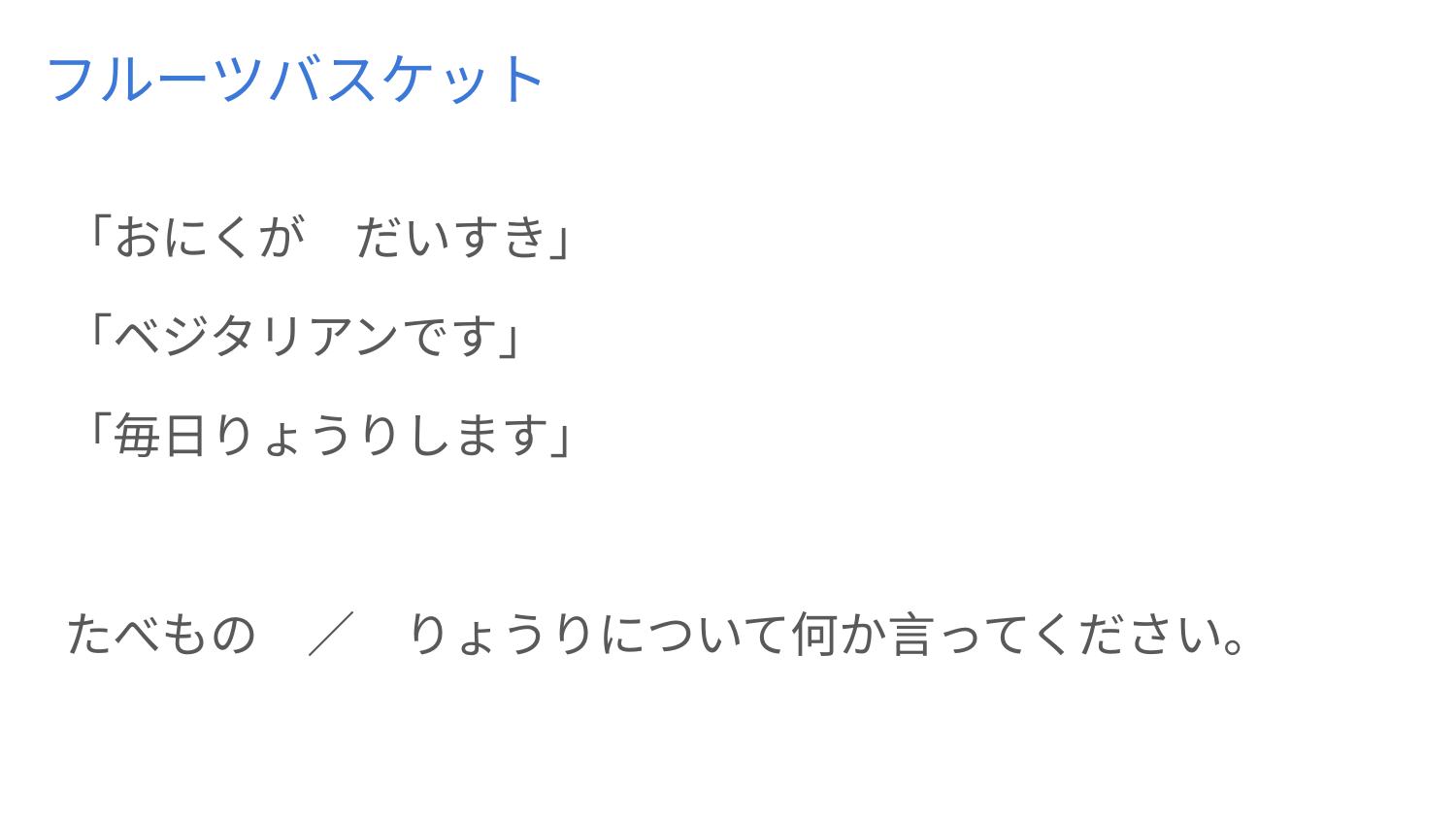

# フルーツバスケット
「おにくが　だいすき」
「ベジタリアンです」
「毎日りょうりします」

たべもの　／　りょうりについて何か言ってください。